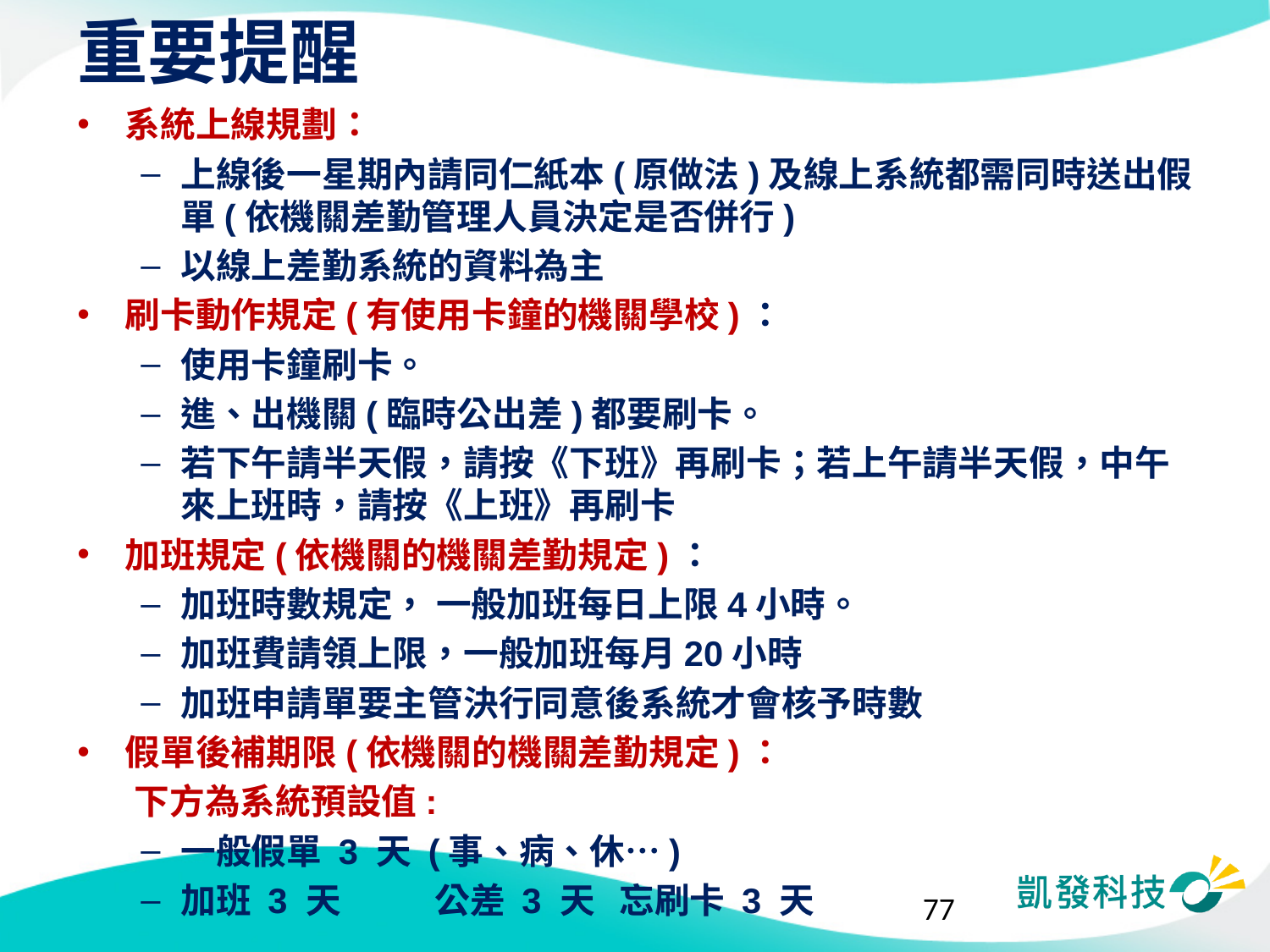

# 重要提醒
系統上線規劃：
上線後一星期內請同仁紙本(原做法)及線上系統都需同時送出假單(依機關差勤管理人員決定是否併行)
以線上差勤系統的資料為主
刷卡動作規定(有使用卡鐘的機關學校)：
使用卡鐘刷卡。
進、出機關(臨時公出差)都要刷卡。
若下午請半天假，請按《下班》再刷卡；若上午請半天假，中午來上班時，請按《上班》再刷卡
加班規定(依機關的機關差勤規定)：
加班時數規定， 一般加班每日上限4小時。
加班費請領上限，一般加班每月20小時
加班申請單要主管決行同意後系統才會核予時數
假單後補期限(依機關的機關差勤規定)：
      下方為系統預設值:
一般假單 3 天 (事、病、休…)
加班 3 天	公差 3 天   忘刷卡 3 天

77